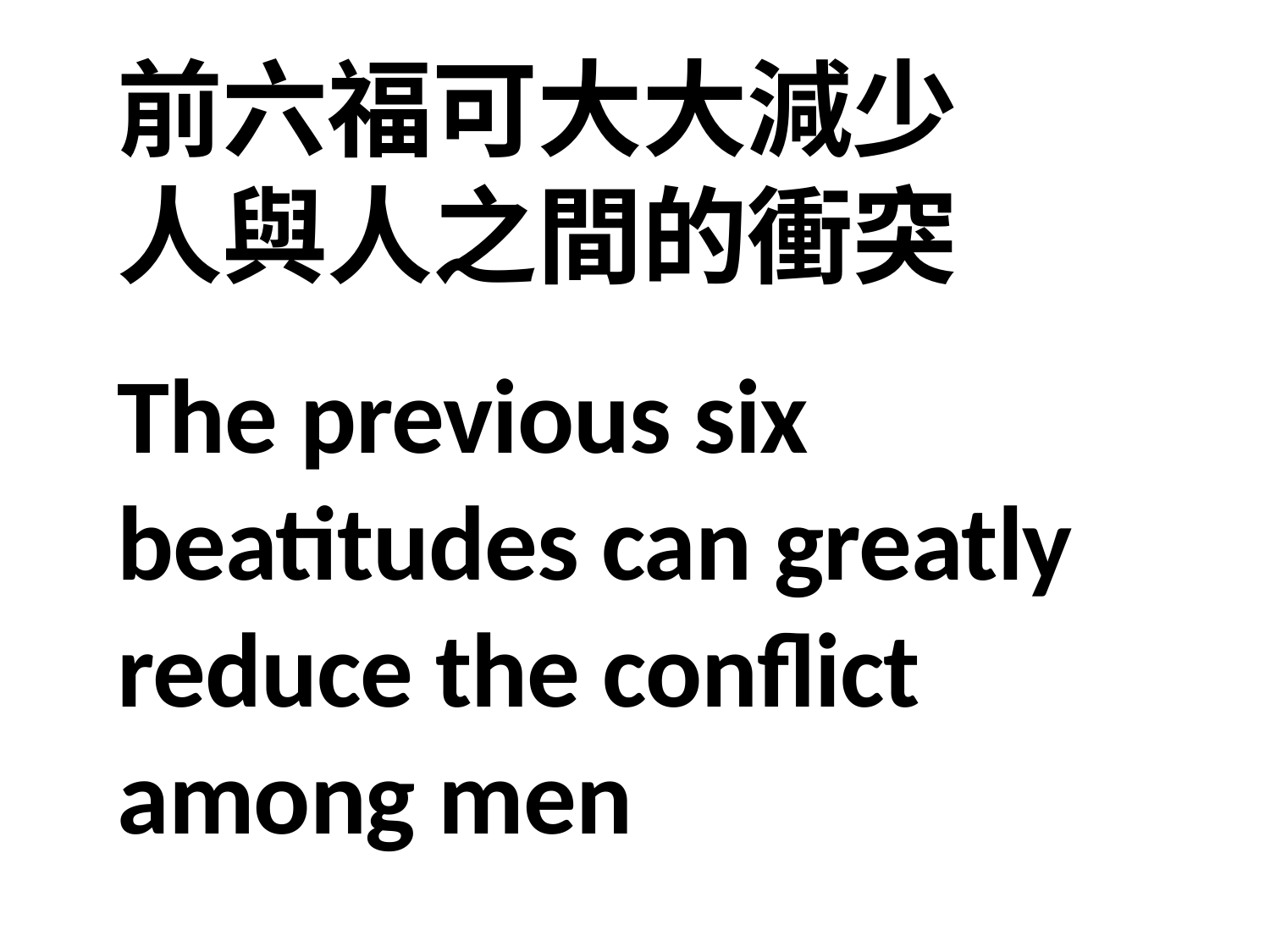

前六福可大大減少
人與人之間的衝突

The previous six beatitudes can greatly reduce the conflict among men